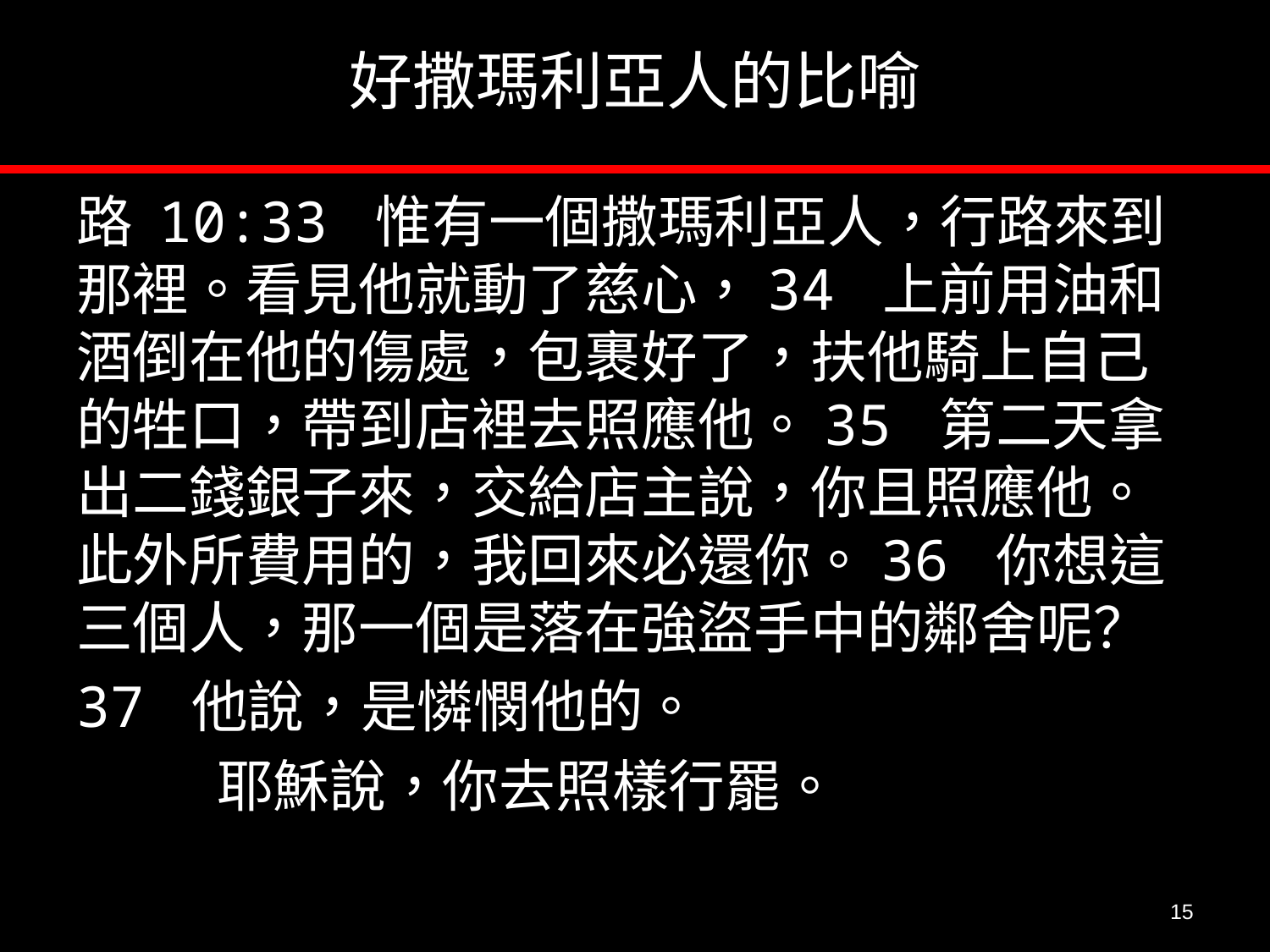

# 好撒瑪利亞人的比喻
路 10:33 惟有一個撒瑪利亞人，行路來到那裡。看見他就動了慈心，34 上前用油和酒倒在他的傷處，包裹好了，扶他騎上自己的牲口，帶到店裡去照應他。35 第二天拿出二錢銀子來，交給店主說，你且照應他。此外所費用的，我回來必還你。36 你想這三個人，那一個是落在強盜手中的鄰舍呢？
37 他說，是憐憫他的。
          耶穌說，你去照樣行罷。
15